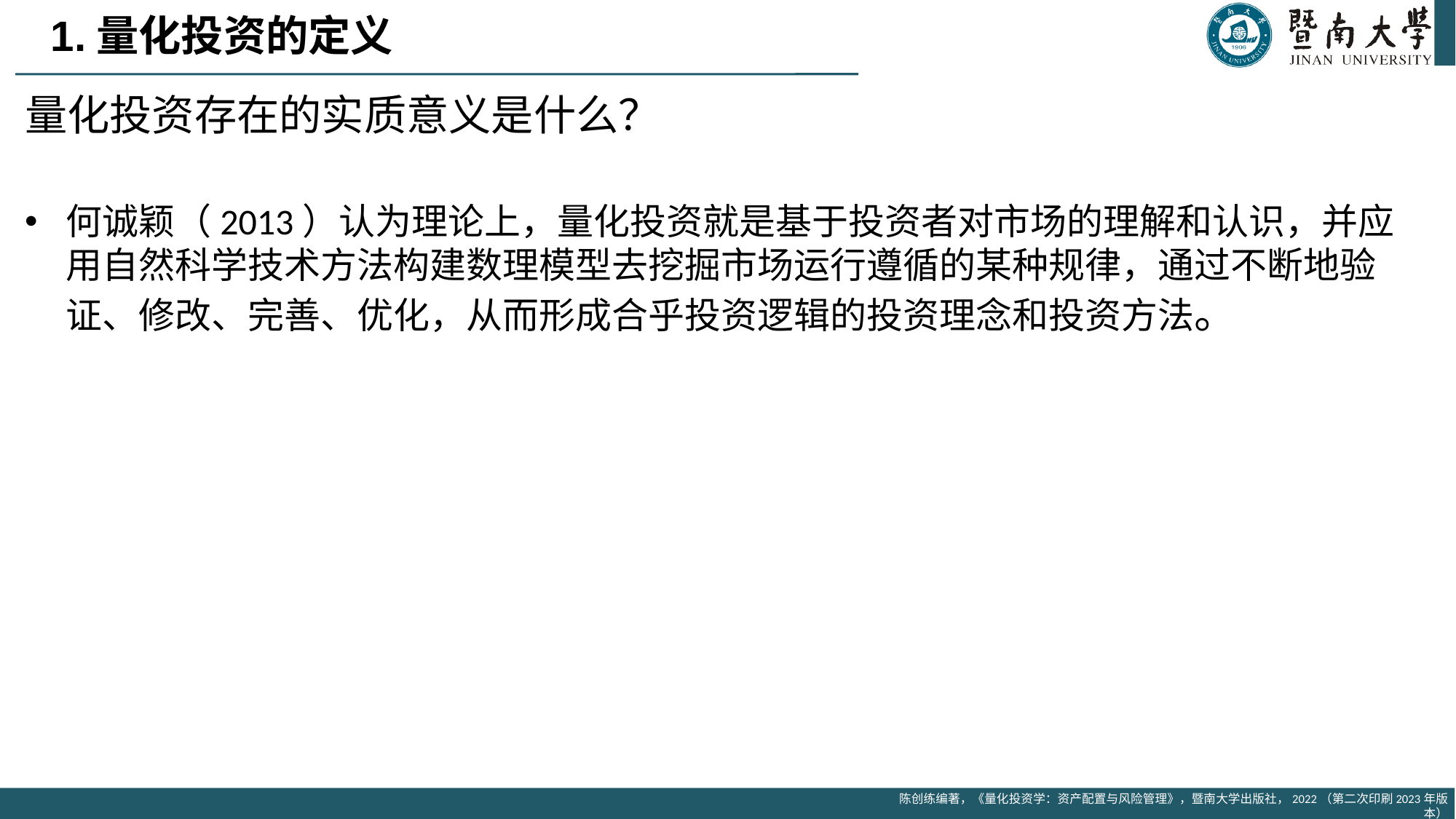

# 1.量化投资的定义
量化投资存在的实质意义是什么？

何诚颖（2013）认为理论上，量化投资就是基于投资者对市场的理解和认识，并应用自然科学技术方法构建数理模型去挖掘市场运行遵循的某种规律，通过不断地验证、修改、完善、优化，从而形成合乎投资逻辑的投资理念和投资方法。